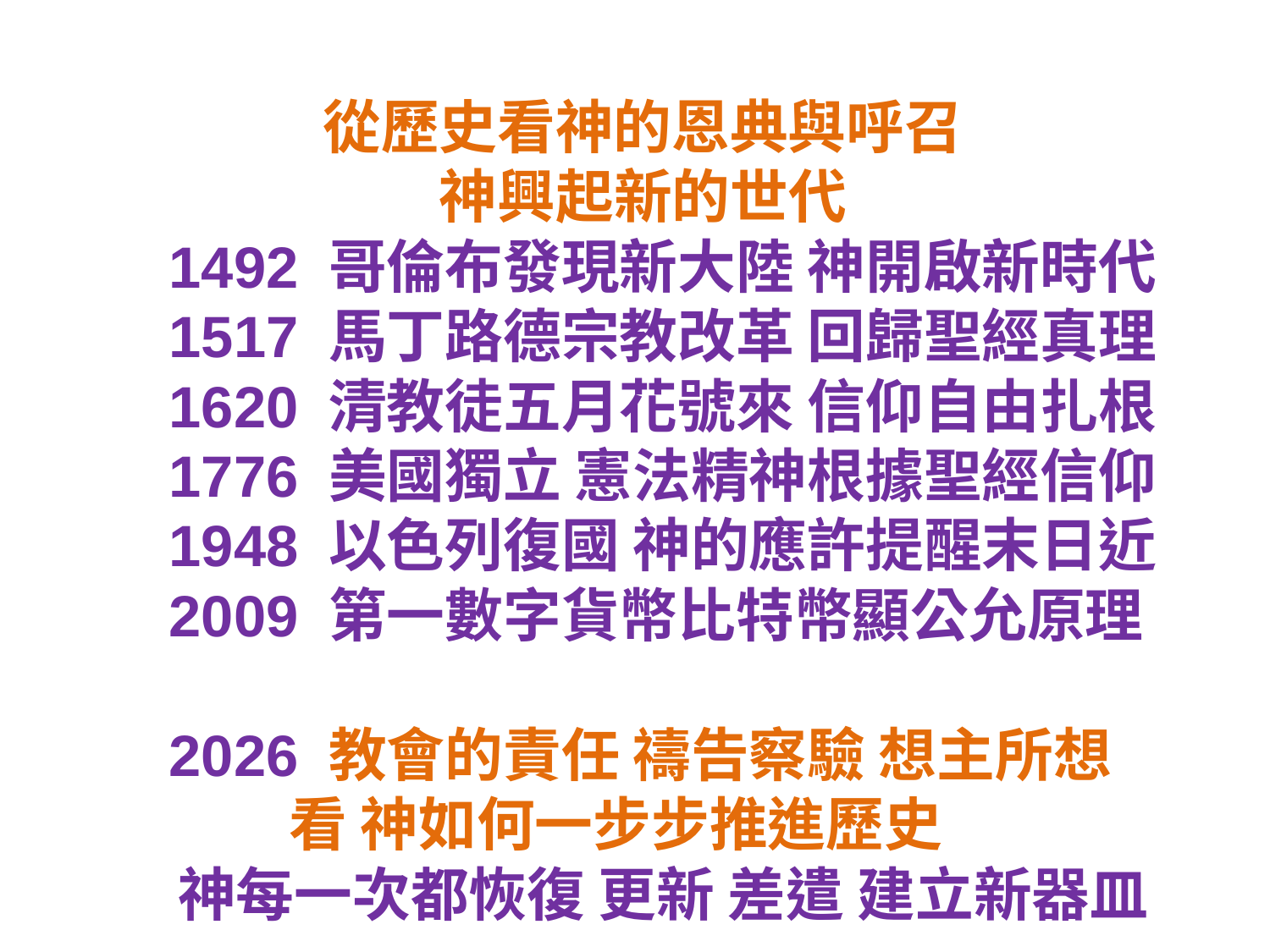

從歷史看神的恩典與呼召
神興起新的世代
    1492 哥倫布發現新大陸 神開啟新時代
    1517 馬丁路德宗教改革 回歸聖經真理
    1620 清教徒五月花號來 信仰自由扎根
    1776 美國獨立 憲法精神根據聖經信仰
    1948 以色列復國 神的應許提醒末日近
    2009 第一數字貨幣比特幣顯公允原理
    2026 教會的責任 禱告察驗 想主所想
             看 神如何一步步推進歷史
  神每一次都恢復 更新 差遣 建立新器皿